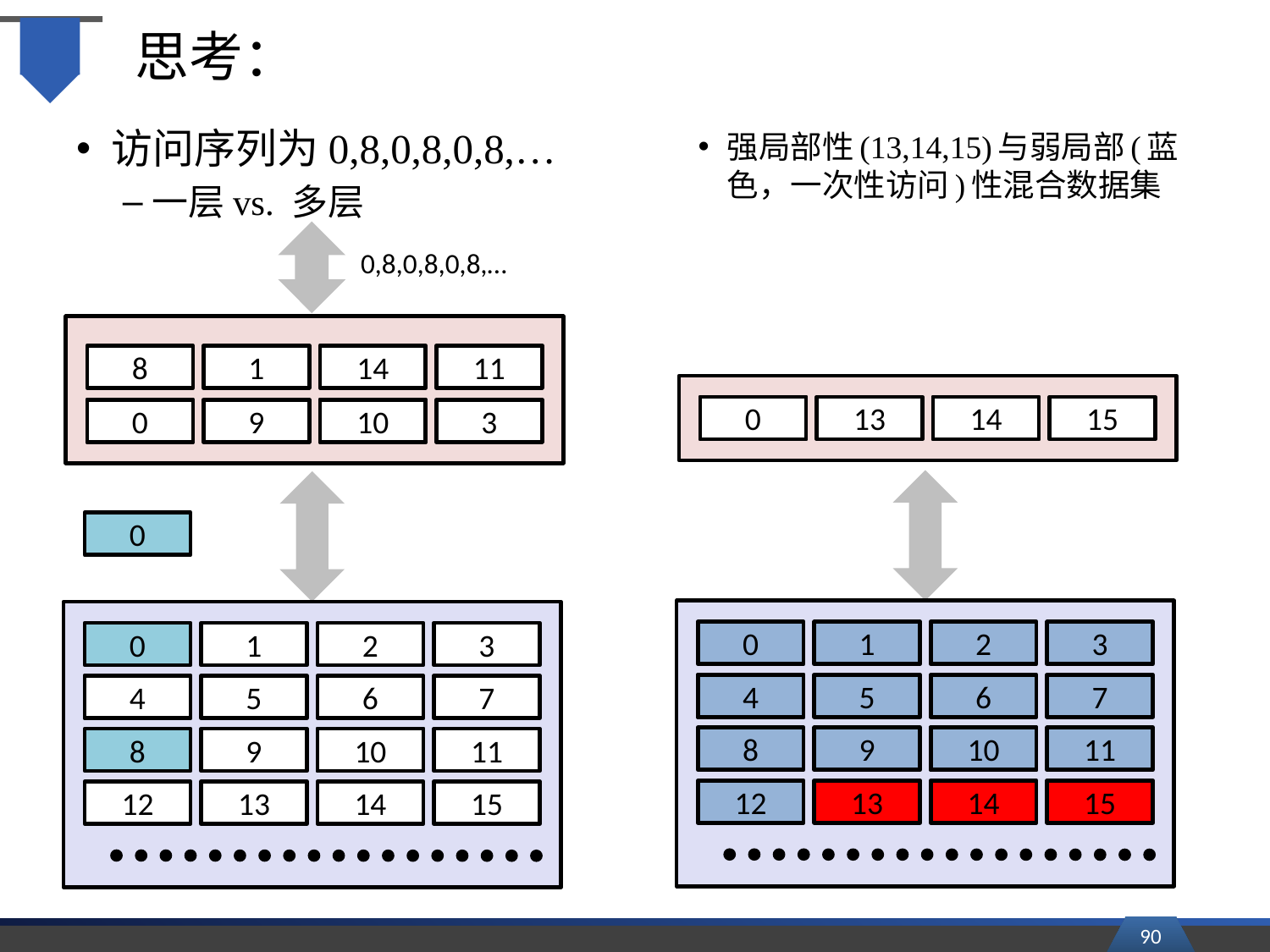

# 思考：
访问序列为0,8,0,8,0,8,…
一层vs. 多层
强局部性(13,14,15)与弱局部(蓝色，一次性访问)性混合数据集

0,8,0,8,0,8,…

8
1
14
11
8
0
9
14
10
3

8
0
13
14
14
15
8
4
9
14
10
3

0

0
1
2
3
0
1
2
3
4
4
5
6
7
4
4
5
6
7
8
9
10
10
11
8
9
10
10
11
12
13
14
15
12
13
14
15
90